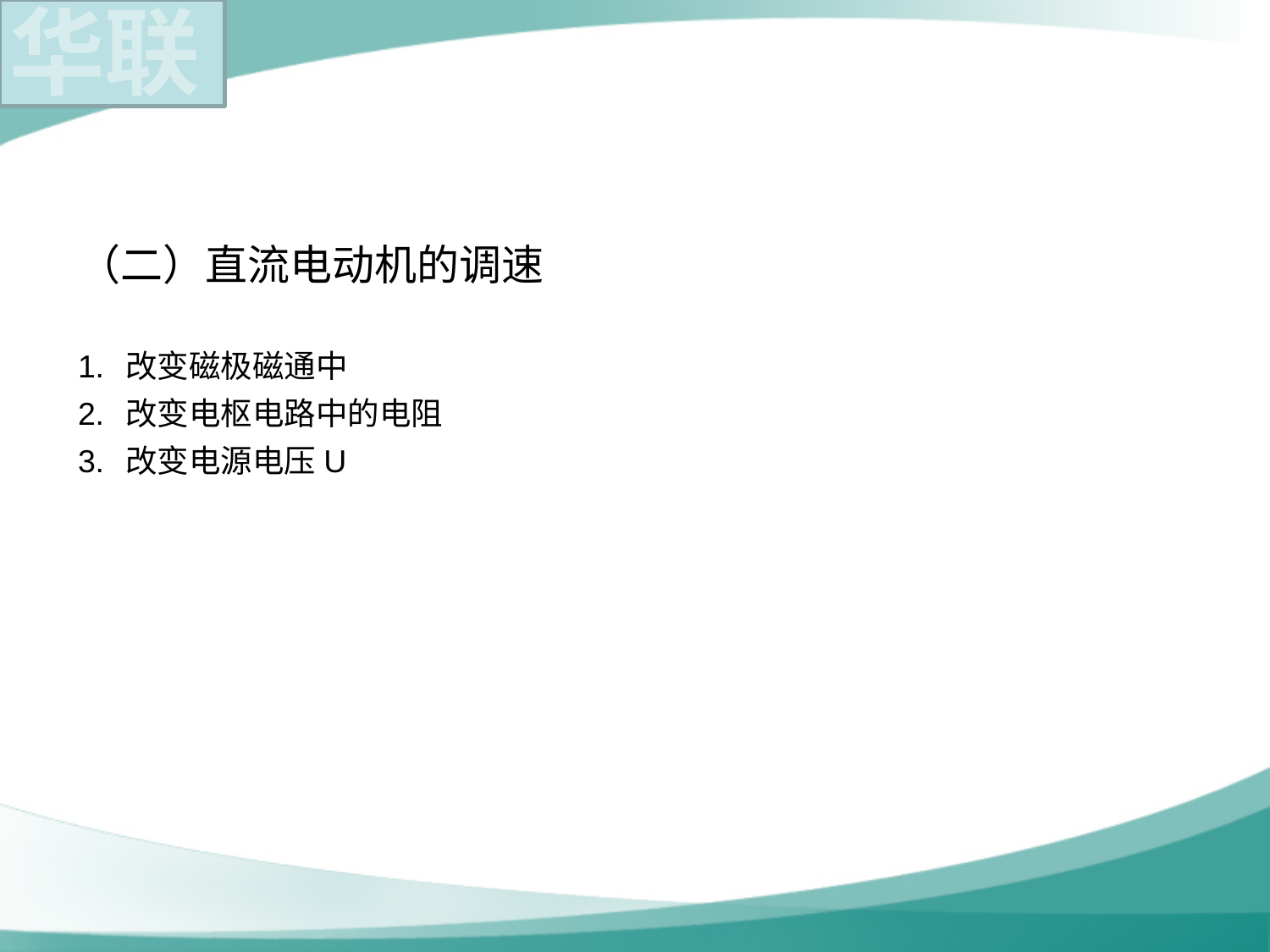

（二）直流电动机的调速

改变磁极磁通中
改变电枢电路中的电阻
改变电源电压U